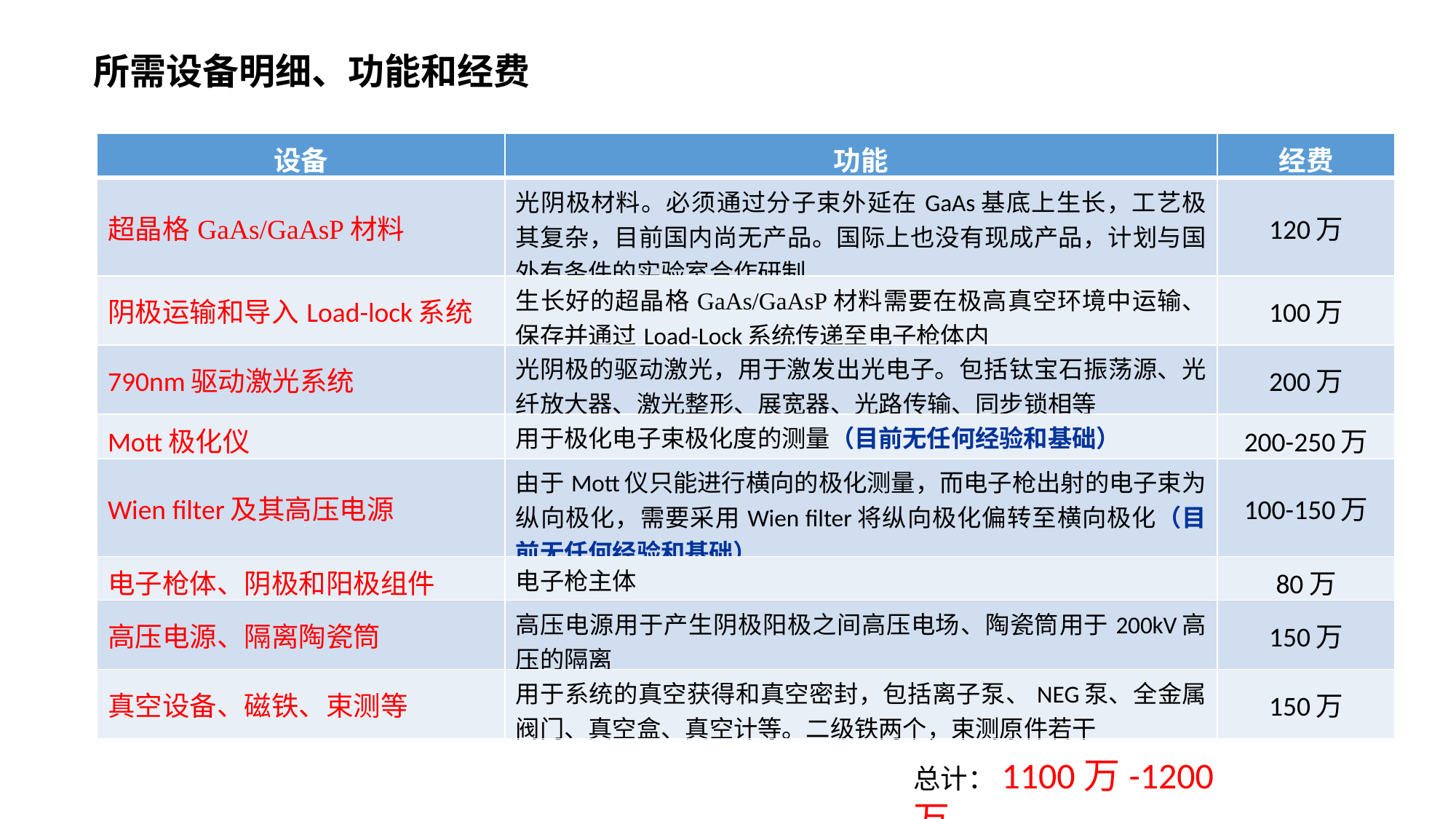

所需设备明细、功能和经费
| 设备 | 功能 | 经费 |
| --- | --- | --- |
| 超晶格GaAs/GaAsP材料 | 光阴极材料。必须通过分子束外延在GaAs基底上生长，工艺极其复杂，目前国内尚无产品。国际上也没有现成产品，计划与国外有条件的实验室合作研制 | 120万 |
| 阴极运输和导入Load-lock系统 | 生长好的超晶格GaAs/GaAsP材料需要在极高真空环境中运输、保存并通过Load-Lock系统传递至电子枪体内 | 100万 |
| 790nm驱动激光系统 | 光阴极的驱动激光，用于激发出光电子。包括钛宝石振荡源、光纤放大器、激光整形、展宽器、光路传输、同步锁相等 | 200万 |
| Mott极化仪 | 用于极化电子束极化度的测量（目前无任何经验和基础） | 200-250万 |
| Wien filter及其高压电源 | 由于Mott仪只能进行横向的极化测量，而电子枪出射的电子束为纵向极化，需要采用Wien filter将纵向极化偏转至横向极化（目前无任何经验和基础） | 100-150万 |
| 电子枪体、阴极和阳极组件 | 电子枪主体 | 80万 |
| 高压电源、隔离陶瓷筒 | 高压电源用于产生阴极阳极之间高压电场、陶瓷筒用于200kV高压的隔离 | 150万 |
| 真空设备、磁铁、束测等 | 用于系统的真空获得和真空密封，包括离子泵、NEG泵、全金属阀门、真空盒、真空计等。二级铁两个，束测原件若干 | 150万 |
总计：1100万-1200万